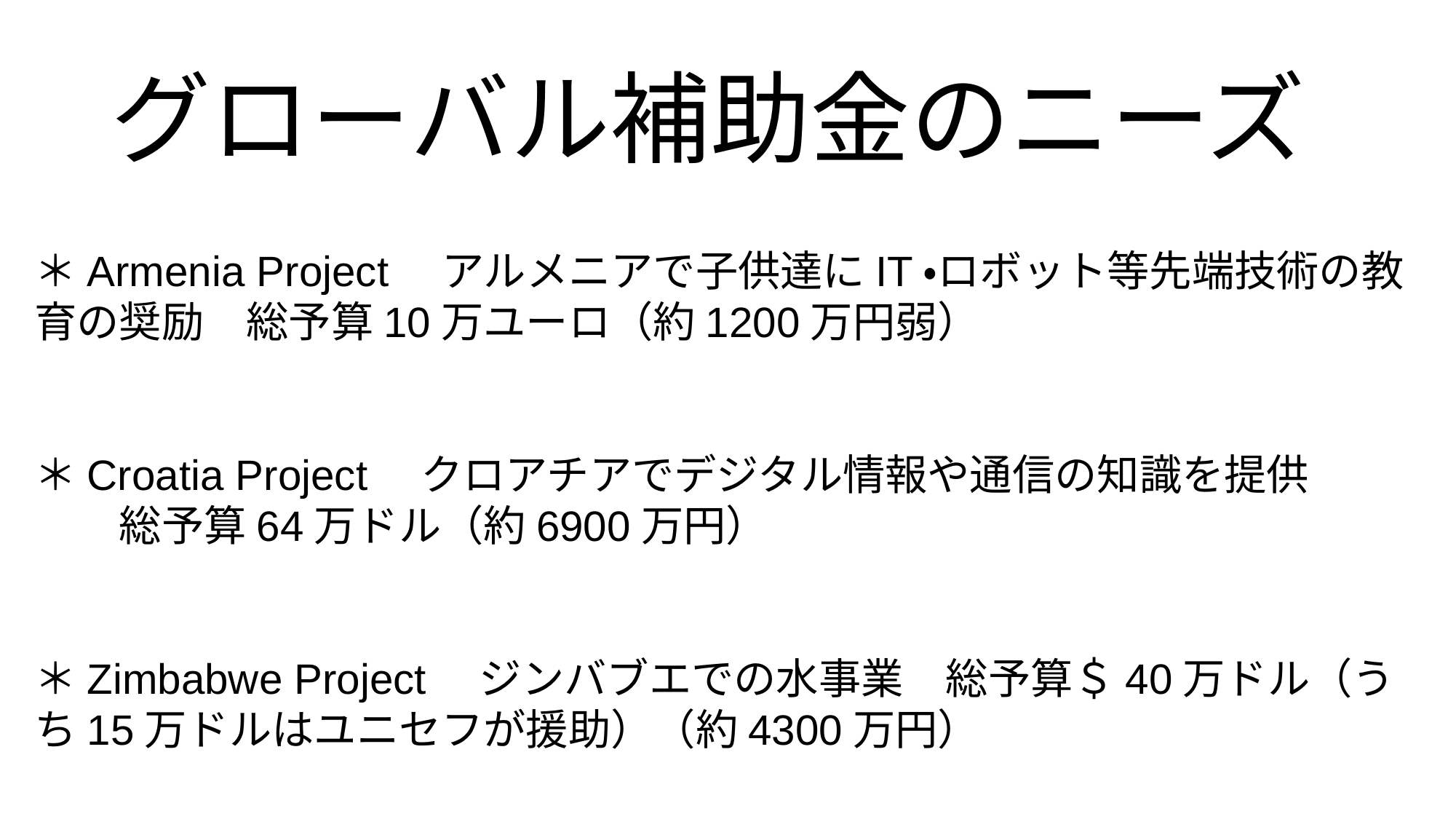

# グローバル補助金のニーズ

＊Armenia Project　アルメニアで子供達にIT・ロボット等先端技術の教育の奨励　総予算10万ユーロ（約1200万円弱）

＊Croatia Project　クロアチアでデジタル情報や通信の知識を提供　　　　総予算64万ドル（約6900万円）

＊Zimbabwe Project　ジンバブエでの水事業　総予算＄40万ドル（うち15万ドルはユニセフが援助）（約4300万円）